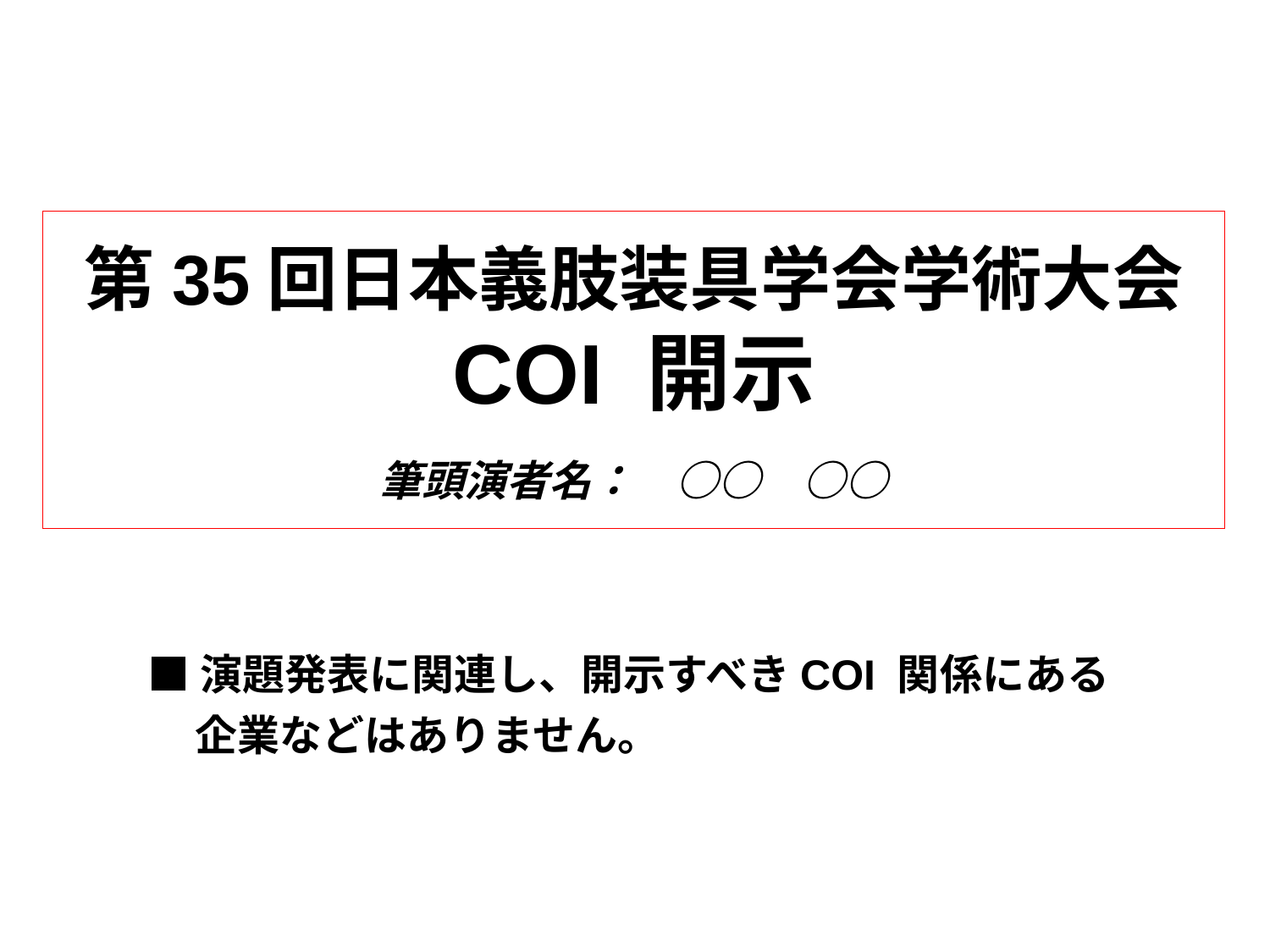

第35回日本義肢装具学会学術大会
COI 開示
　
筆頭演者名：　○○　○○

■演題発表に関連し、開示すべきCOI 関係にある企業などはありません。